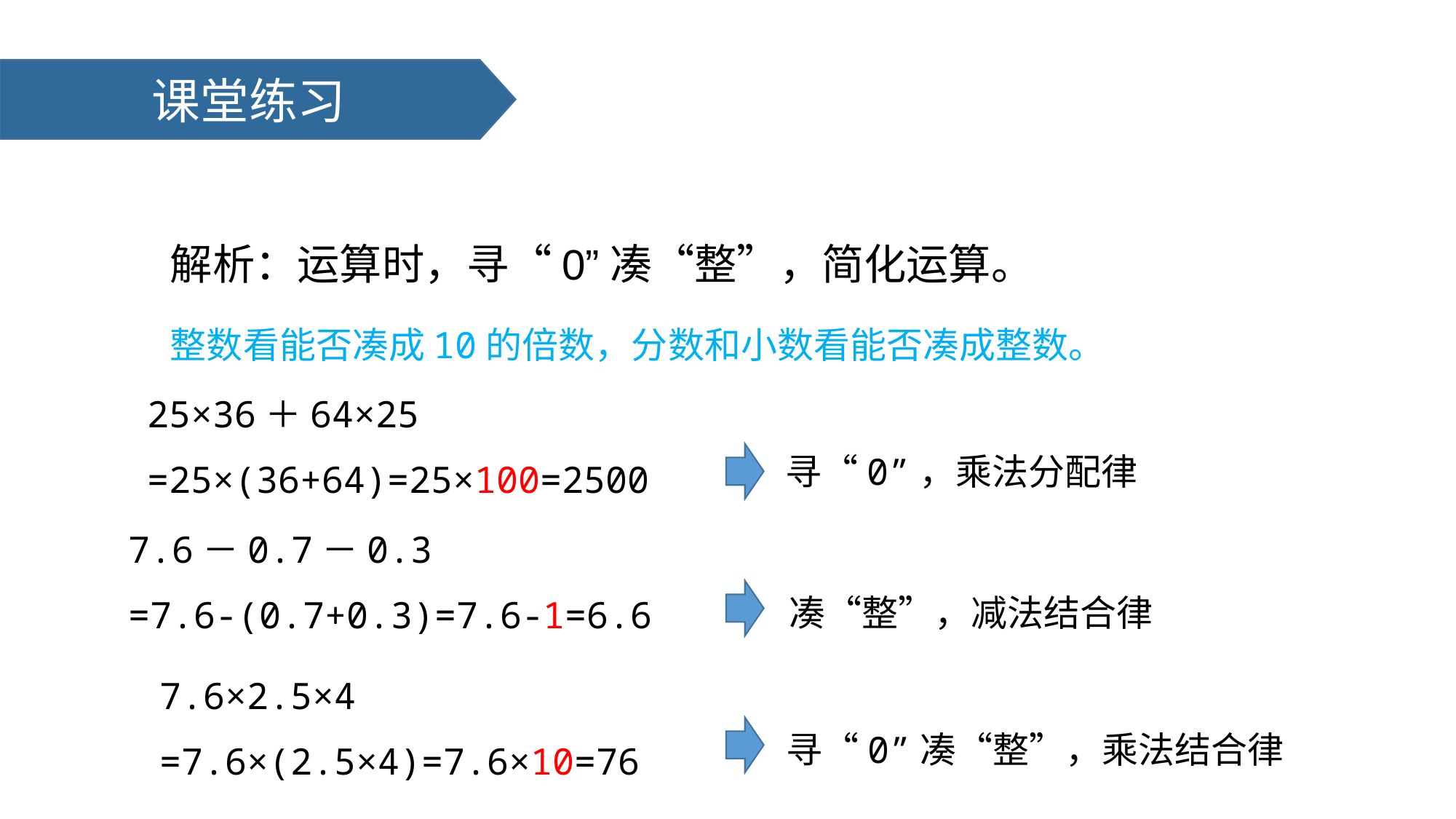

课堂练习
解析：运算时，寻“0”凑“整”，简化运算。
整数看能否凑成10的倍数，分数和小数看能否凑成整数。
25×36＋64×25
=25×(36+64)=25×100=2500

寻“0”，乘法分配律
7.6－0.7－0.3
=7.6-(0.7+0.3)=7.6-1=6.6

凑“整”，减法结合律
7.6×2.5×4
=7.6×(2.5×4)=7.6×10=76

寻“0”凑“整”，乘法结合律